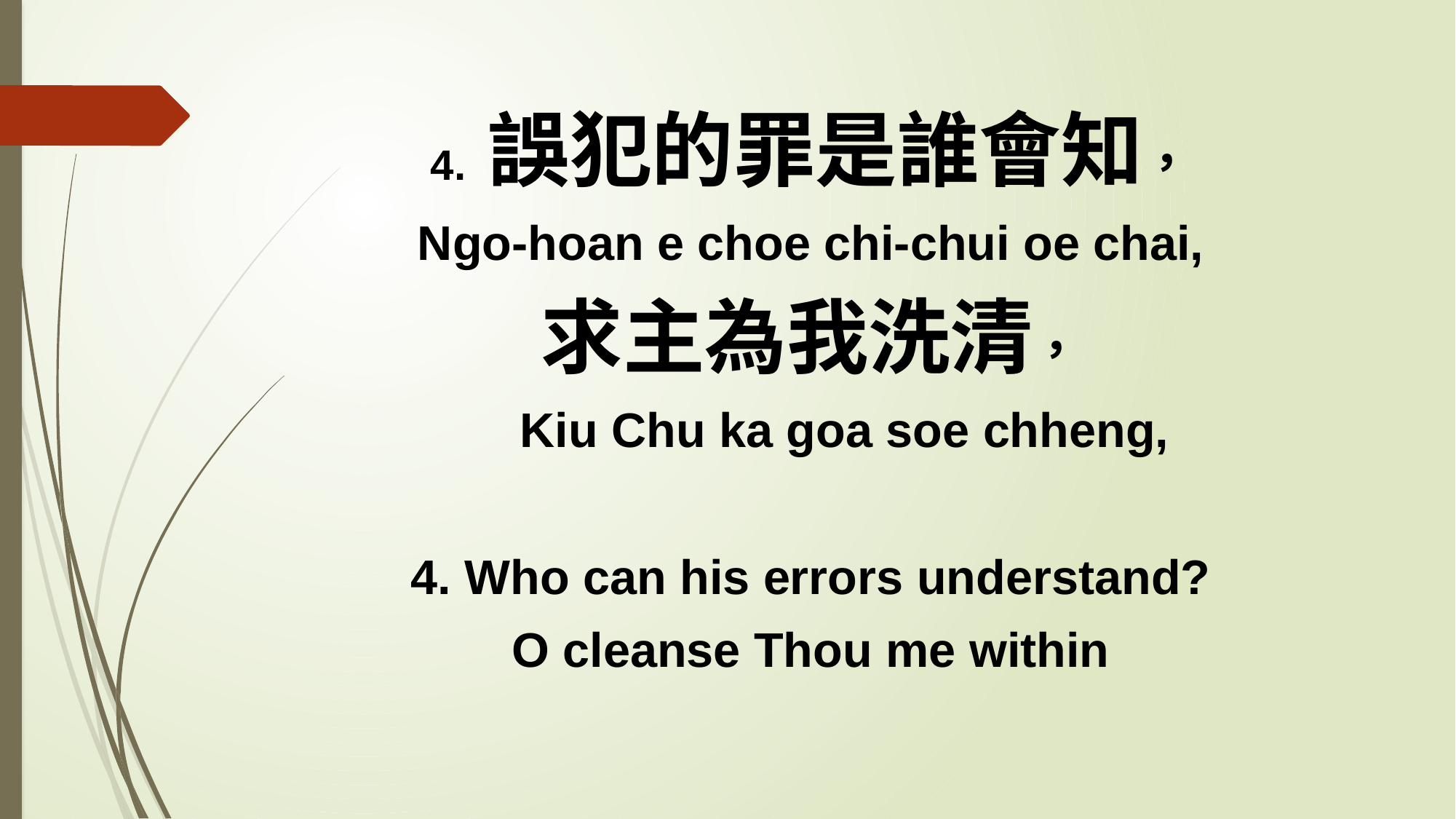

4. 誤犯的罪是誰會知，
Ngo-hoan e choe chi-chui oe chai,
求主為我洗清，
     Kiu Chu ka goa soe chheng,

4. Who can his errors understand?
O cleanse Thou me within